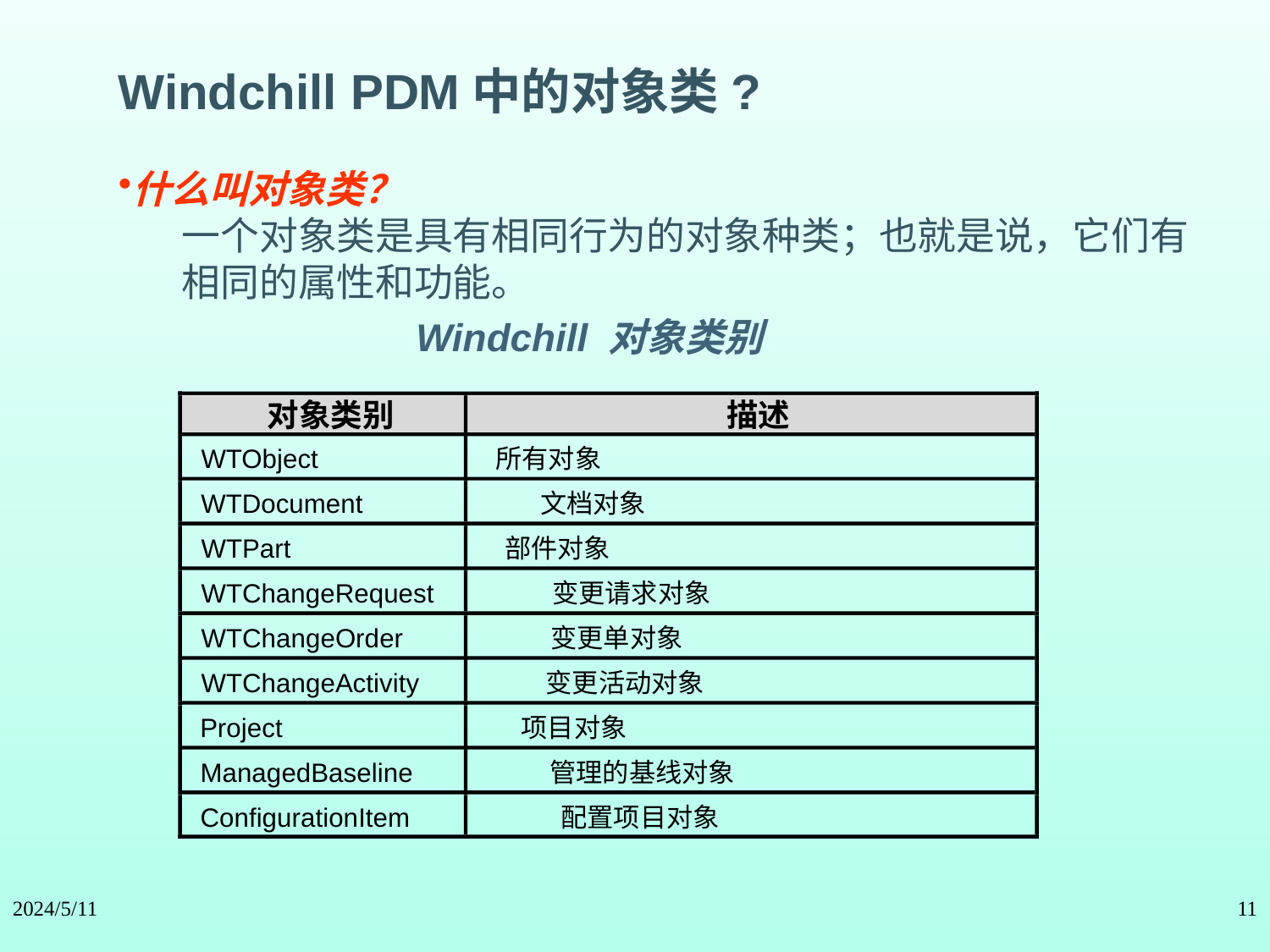

Windchill PDM中的对象类?
什么叫对象类？
一个对象类是具有相同行为的对象种类；也就是说，它们有相同的属性和功能。
Windchill 对象类别

对象类别

描述

WTObject
所有对象

WTDocument
文档对象

WTPart
部件对象

WTChangeRequest
变更请求对象

WTChangeOrder
变更单对象

WTChangeActivity
变更活动对象

Project
项目对象

ManagedBaseline
管理的基线对象

ConfigurationItem
配置项目对象

2024/5/11
11